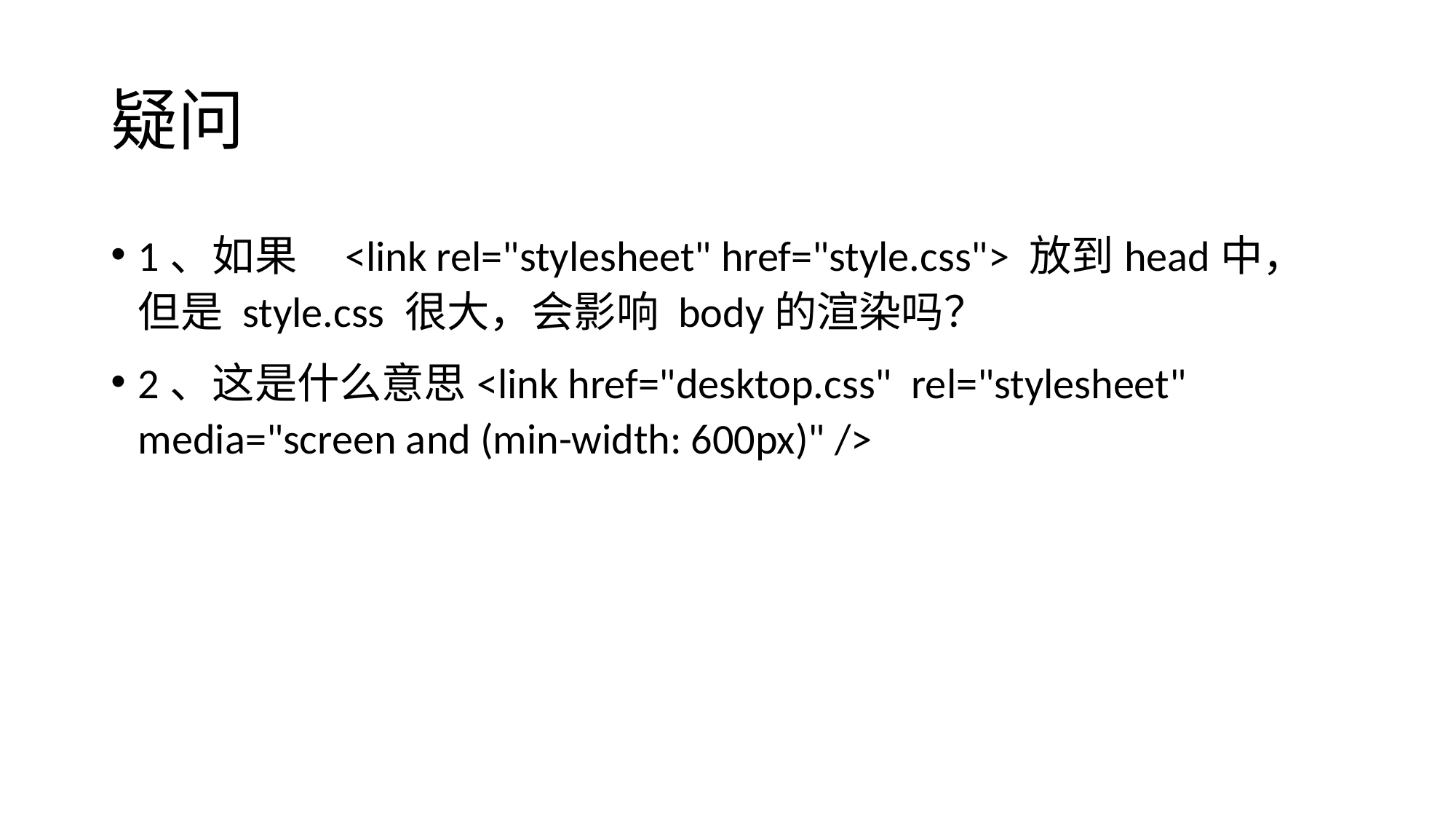

# 疑问
1、如果    <link rel="stylesheet" href="style.css"> 放到head中，但是 style.css 很大，会影响 body的渲染吗？
2、这是什么意思<link href="desktop.css"  rel="stylesheet" media="screen and (min-width: 600px)" />